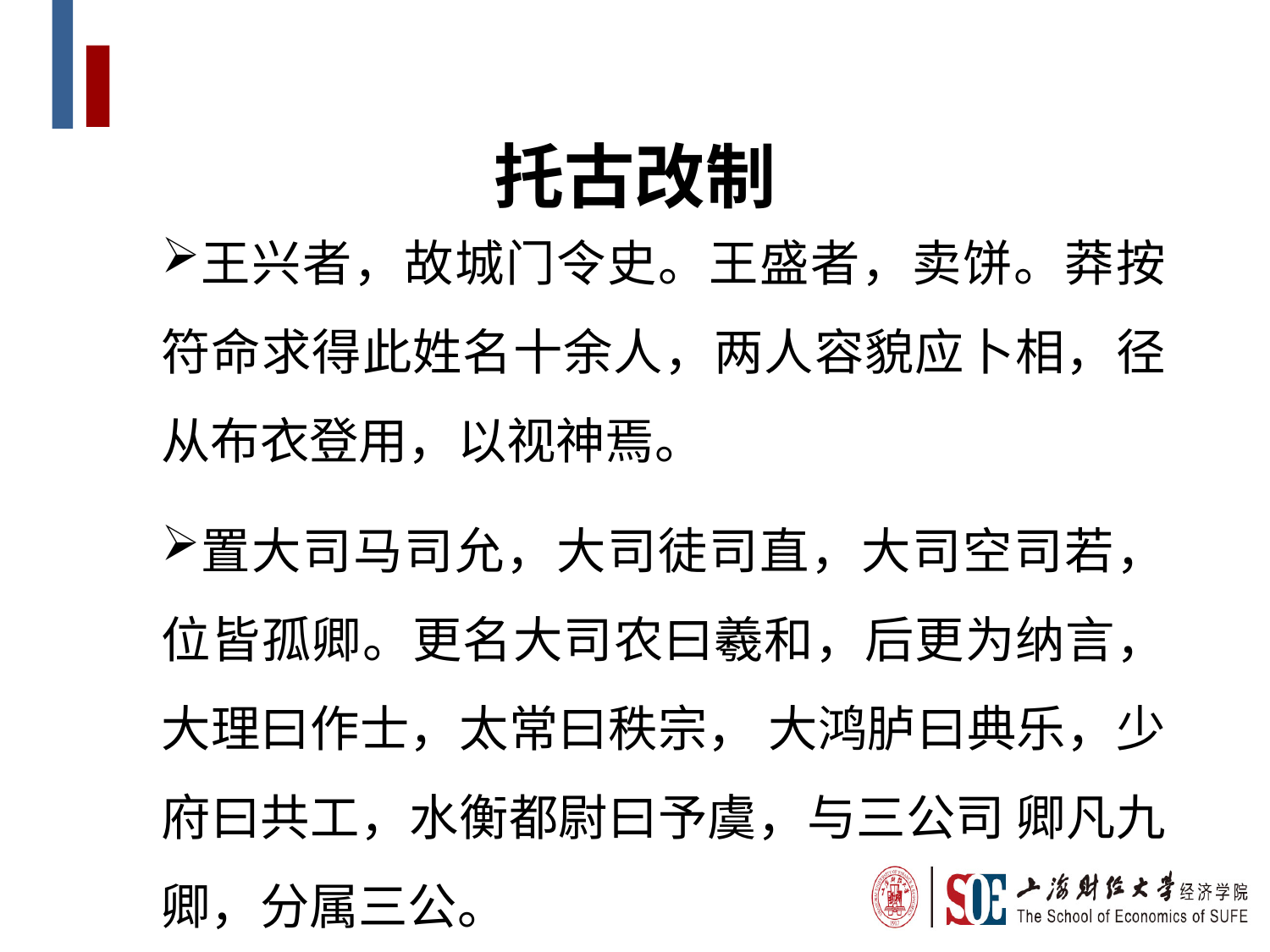

托古改制
王兴者，故城门令史。王盛者，卖饼。莽按符命求得此姓名十余人，两人容貌应卜相，径从布衣登用，以视神焉。
置大司马司允，大司徒司直，大司空司若，位皆孤卿。更名大司农曰羲和，后更为纳言，大理曰作士，太常曰秩宗， 大鸿胪曰典乐，少府曰共工，水衡都尉曰予虞，与三公司 卿凡九卿，分属三公。